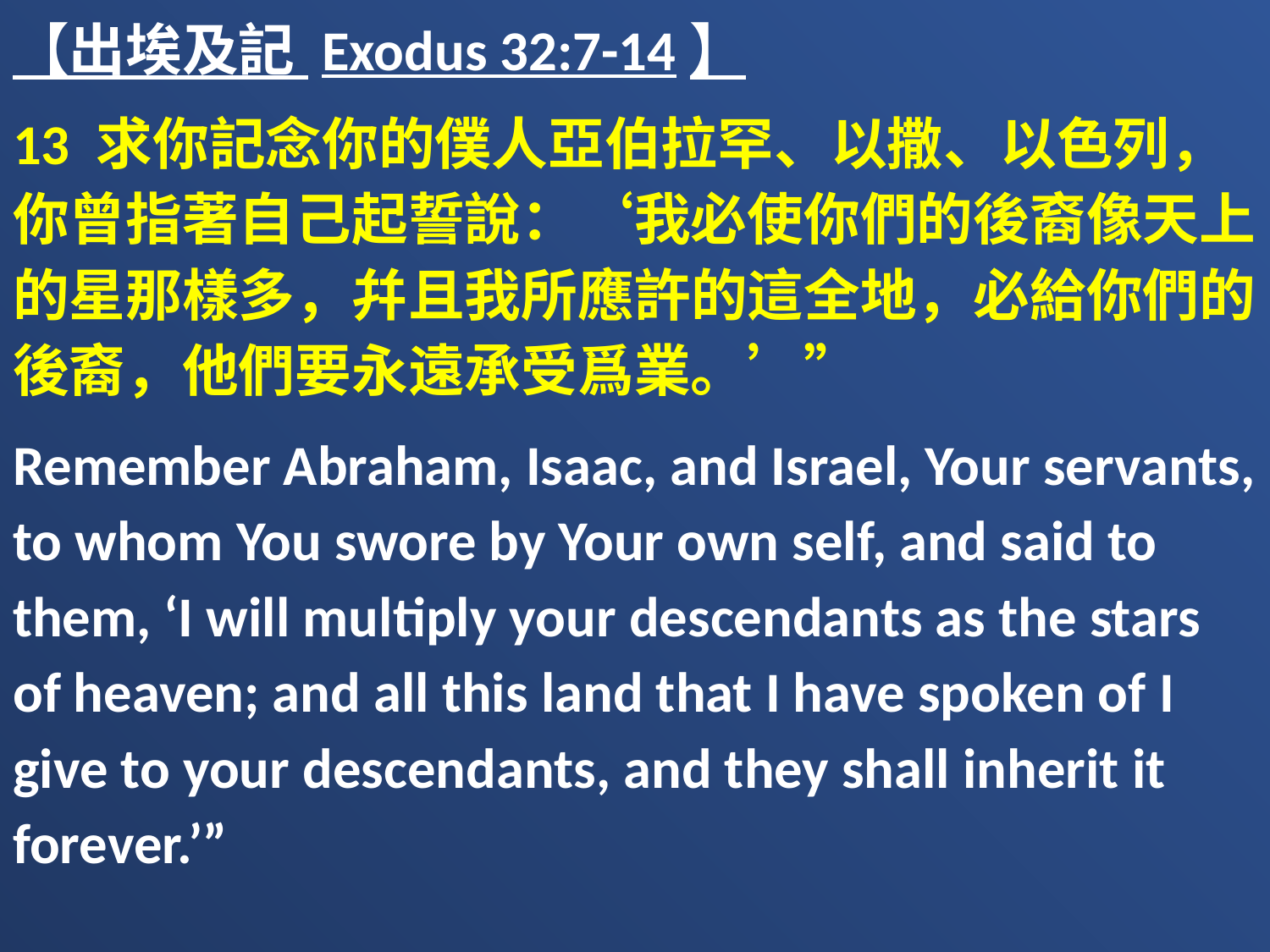

【出埃及記 Exodus 32:7-14】
13 求你記念你的僕人亞伯拉罕、以撒、以色列，你曾指著自己起誓說：‘我必使你們的後裔像天上的星那樣多，幷且我所應許的這全地，必給你們的後裔，他們要永遠承受爲業。’”
Remember Abraham, Isaac, and Israel, Your servants, to whom You swore by Your own self, and said to them, ‘I will multiply your descendants as the stars of heaven; and all this land that I have spoken of I give to your descendants, and they shall inherit it forever.’”